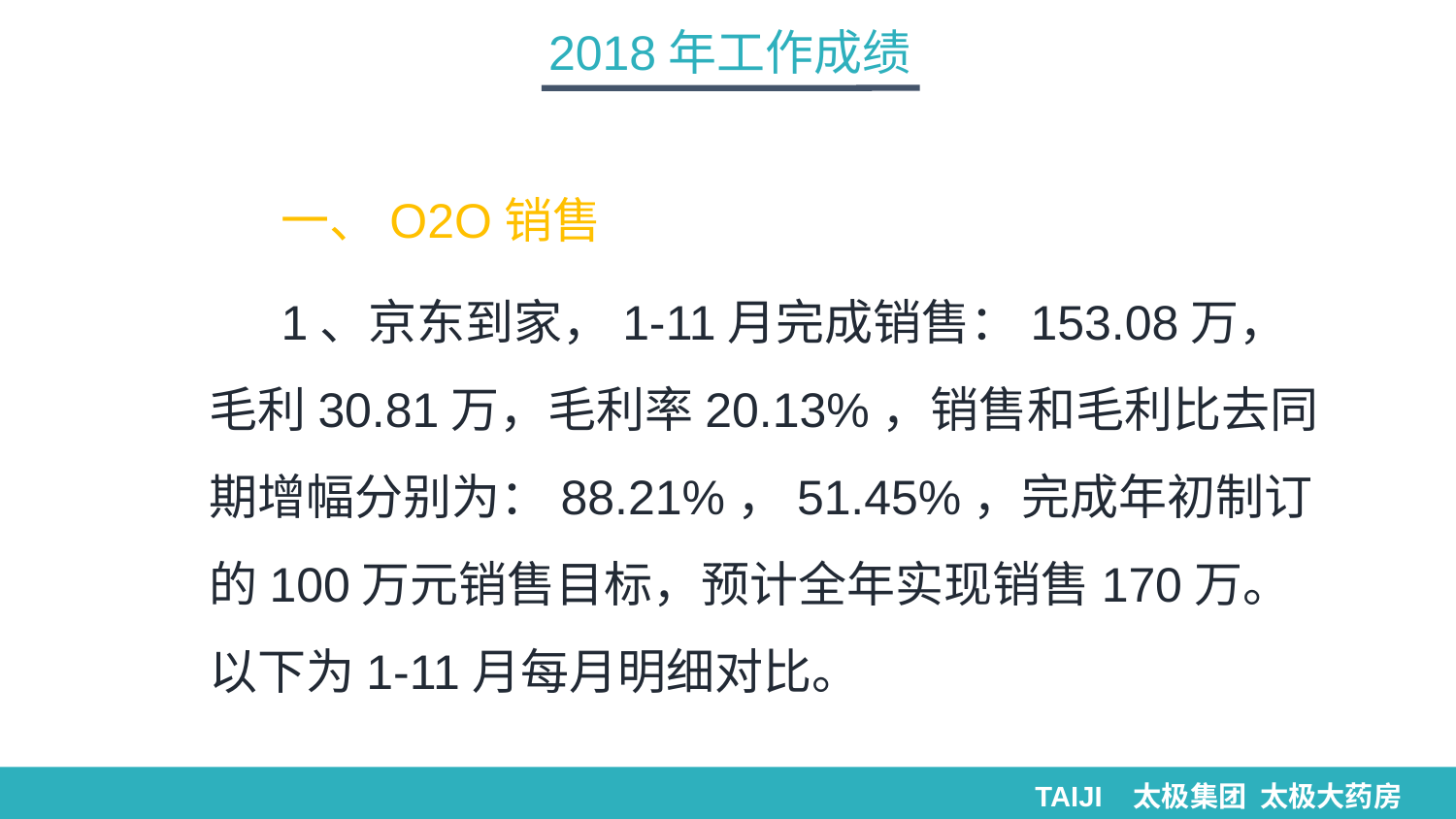

2018年工作成绩
一、O2O销售
1、京东到家，1-11月完成销售：153.08万，毛利30.81万，毛利率20.13%，销售和毛利比去同期增幅分别为：88.21%，51.45%，完成年初制订的100万元销售目标，预计全年实现销售170万。以下为1-11月每月明细对比。

TAIJI   太极集团  太极大药房